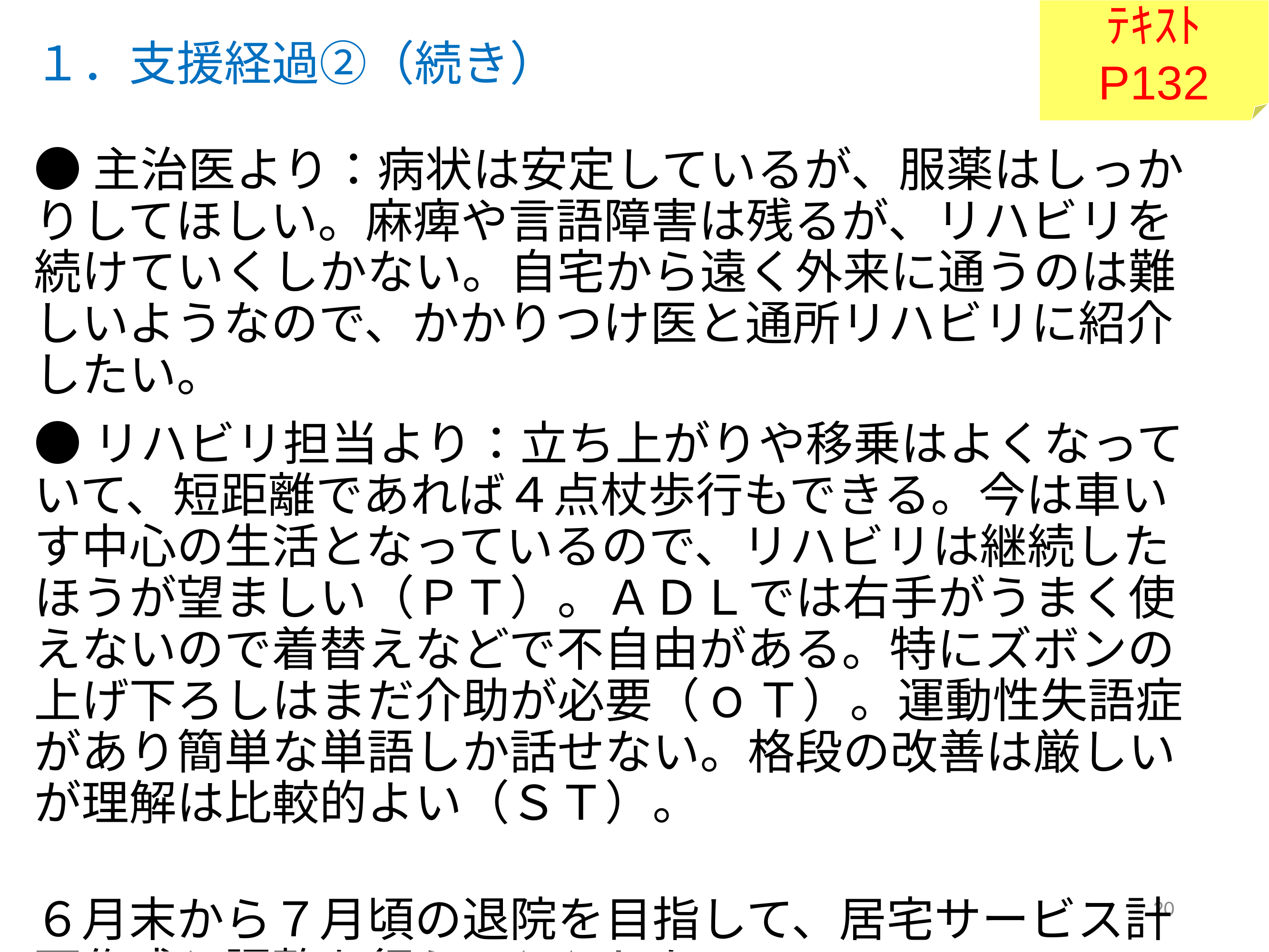

ﾃｷｽﾄ
P132
１．支援経過②（続き）

●主治医より：病状は安定しているが、服薬はしっかりしてほしい。麻痺や言語障害は残るが、リハビリを続けていくしかない。自宅から遠く外来に通うのは難しいようなので、かかりつけ医と通所リハビリに紹介したい。
●リハビリ担当より：立ち上がりや移乗はよくなっていて、短距離であれば４点杖歩行もできる。今は車いす中心の生活となっているので、リハビリは継続したほうが望ましい（ＰＴ）。ＡＤＬでは右手がうまく使えないので着替えなどで不自由がある。特にズボンの上げ下ろしはまだ介助が必要（ОＴ）。運動性失語症があり簡単な単語しか話せない。格段の改善は厳しいが理解は比較的よい（ＳＴ）。

６月末から７月頃の退院を目指して、居宅サービス計画作成と調整を行うこととした。
20